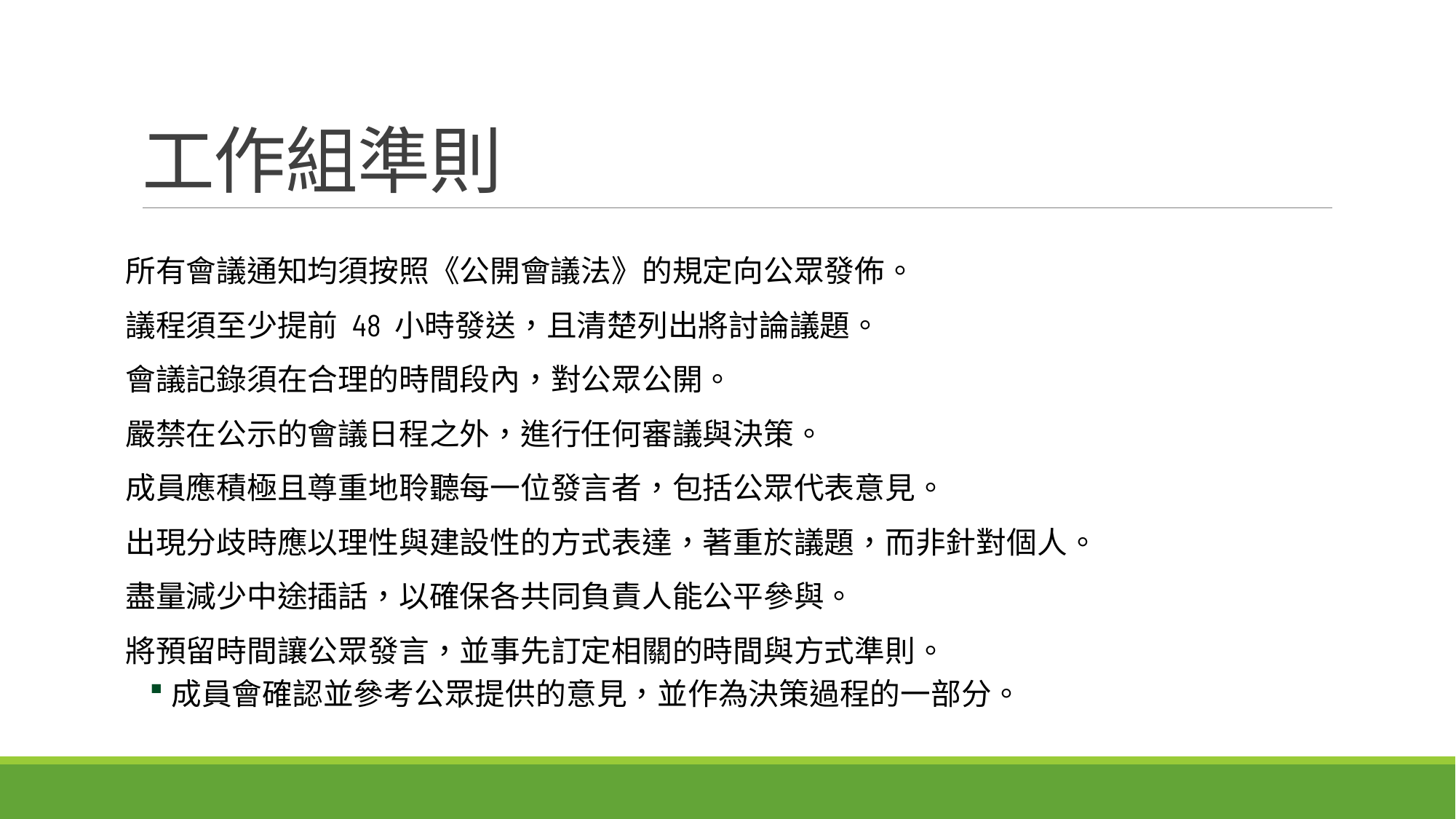

# 工作組準則
所有會議通知均須按照《公開會議法》的規定向公眾發佈。
議程須至少提前 48 小時發送，且清楚列出將討論議題。
會議記錄須在合理的時間段內，對公眾公開。
嚴禁在公示的會議日程之外，進行任何審議與決策。
成員應積極且尊重地聆聽每一位發言者，包括公眾代表意見。
出現分歧時應以理性與建設性的方式表達，著重於議題，而非針對個人。
盡量減少中途插話，以確保各共同負責人能公平參與。
將預留時間讓公眾發言，並事先訂定相關的時間與方式準則。
成員會確認並參考公眾提供的意見，並作為決策過程的一部分。